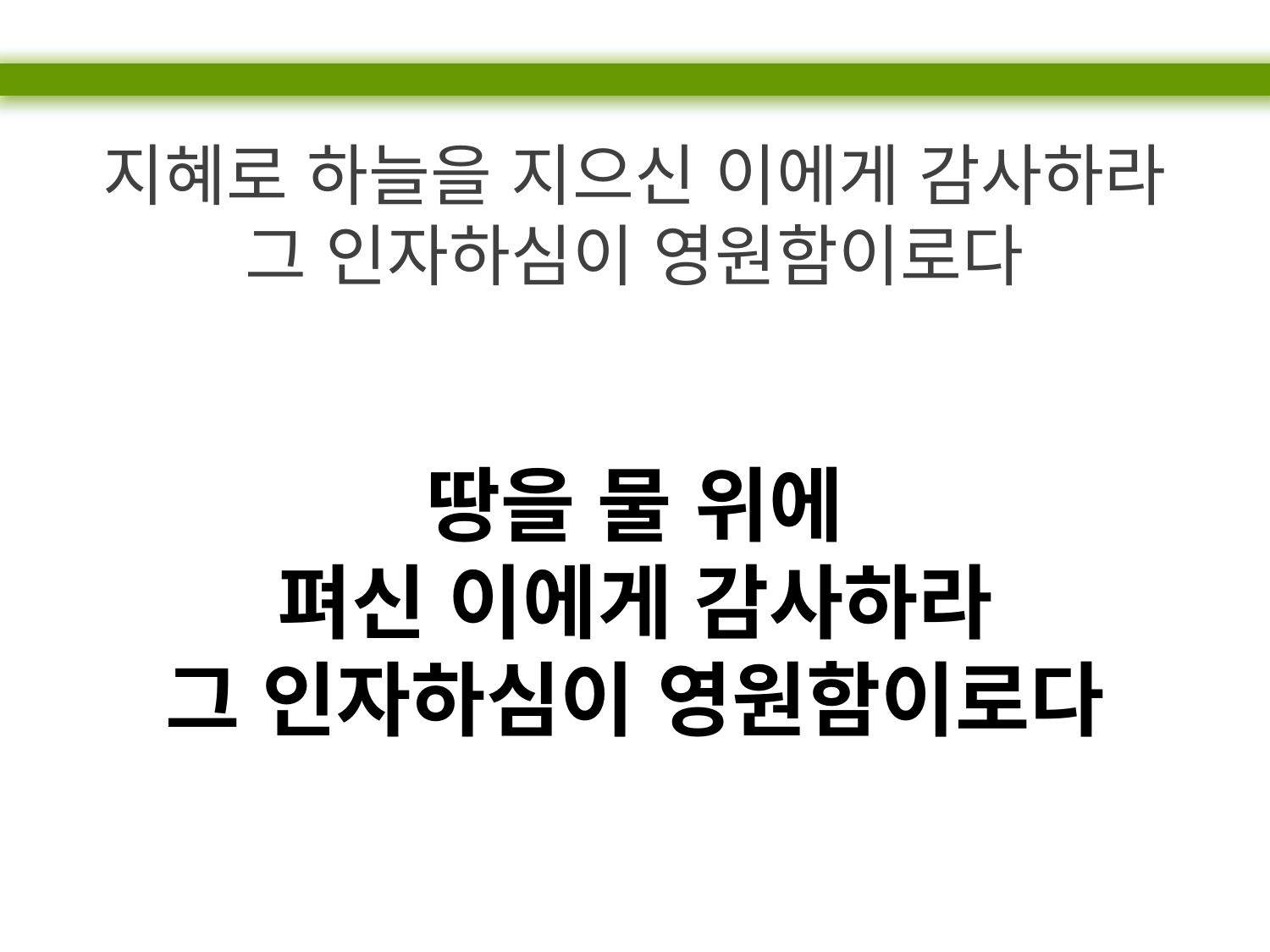

지혜로 하늘을 지으신 이에게 감사하라
그 인자하심이 영원함이로다
땅을 물 위에
펴신 이에게 감사하라
그 인자하심이 영원함이로다